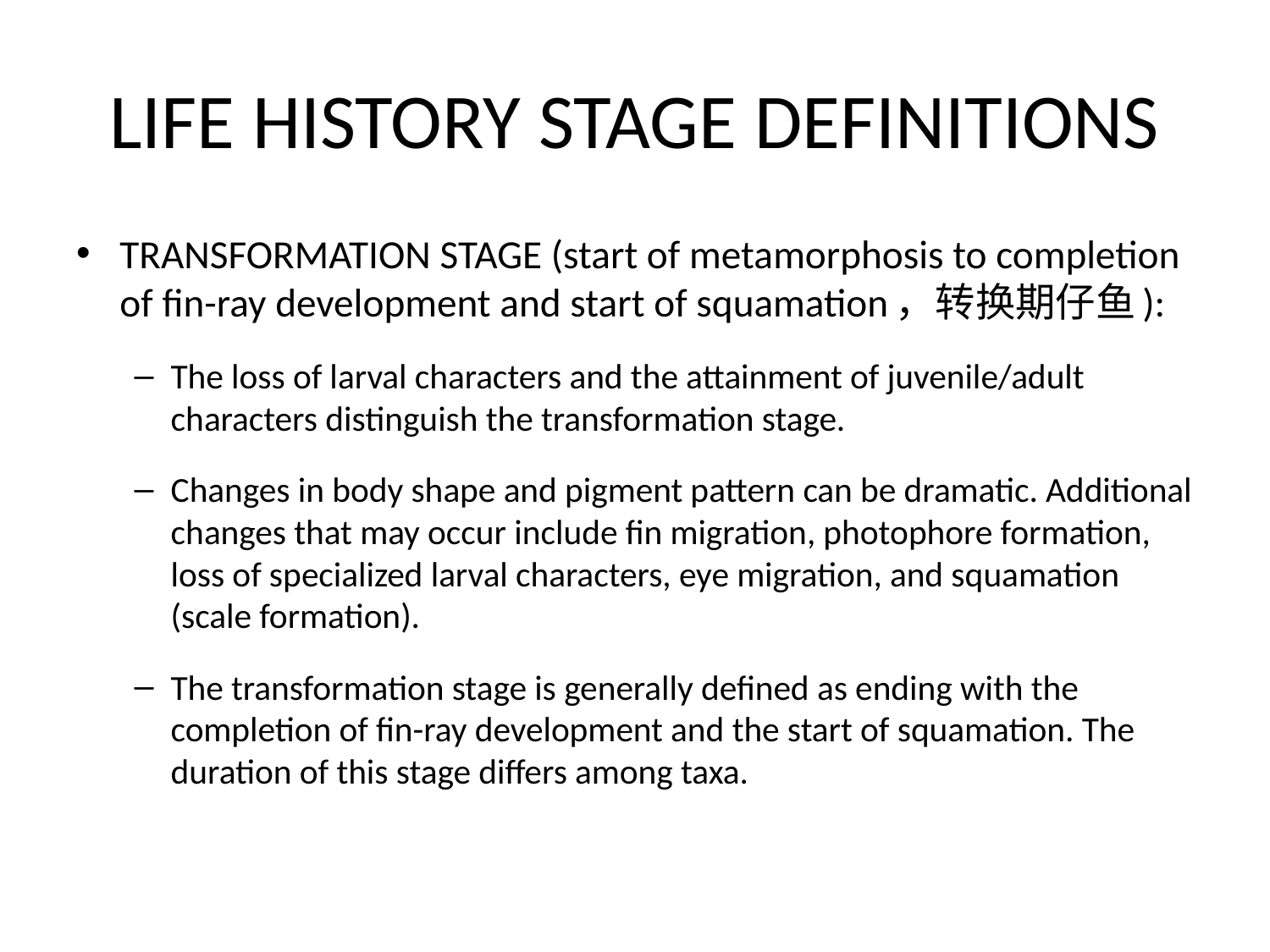

# LIFE HISTORY STAGE DEFINITIONS
TRANSFORMATION STAGE (start of metamorphosis to completion of fin-ray development and start of squamation，转换期仔鱼):
The loss of larval characters and the attainment of juvenile/adult characters distinguish the transformation stage.
Changes in body shape and pigment pattern can be dramatic. Additional changes that may occur include fin migration, photophore formation, loss of specialized larval characters, eye migration, and squamation (scale formation).
The transformation stage is generally defined as ending with the completion of fin-ray development and the start of squamation. The duration of this stage differs among taxa.